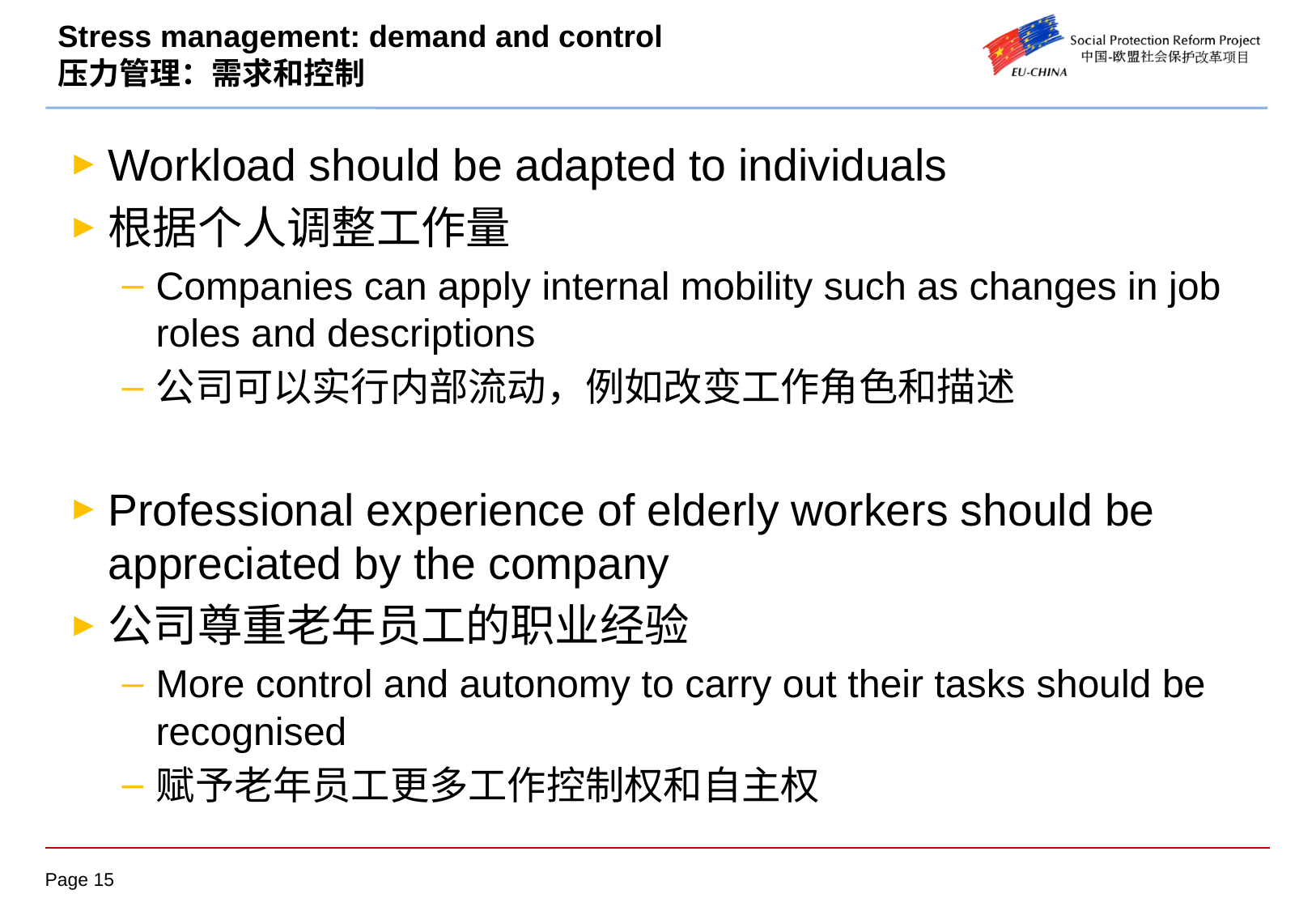

# Stress management: demand and control 压力管理：需求和控制
Workload should be adapted to individuals
根据个人调整工作量
Companies can apply internal mobility such as changes in job roles and descriptions
公司可以实行内部流动，例如改变工作角色和描述

Professional experience of elderly workers should be appreciated by the company
公司尊重老年员工的职业经验
More control and autonomy to carry out their tasks should be recognised
赋予老年员工更多工作控制权和自主权